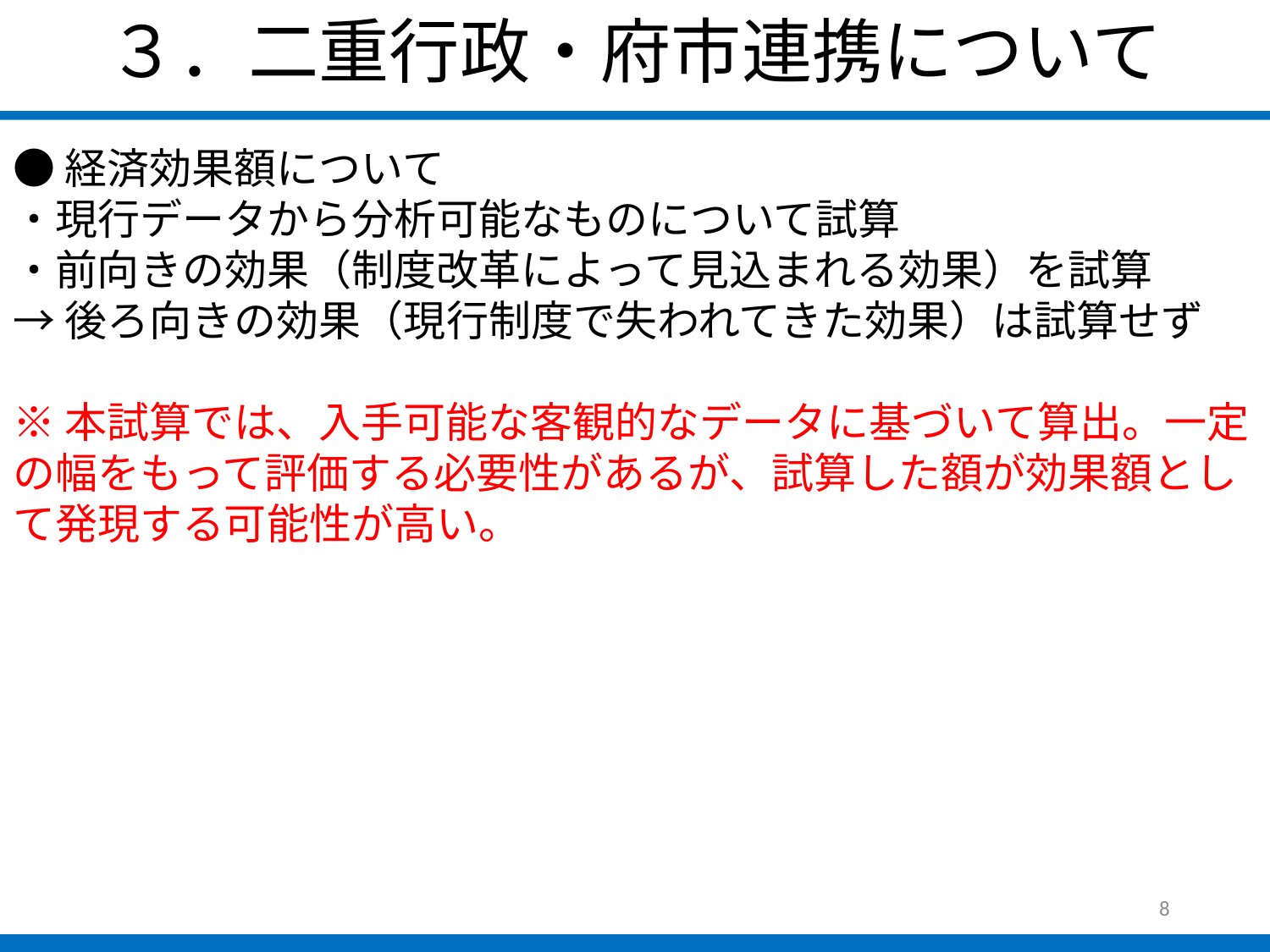

３．二重行政・府市連携について

●経済効果額について
・現行データから分析可能なものについて試算
・前向きの効果（制度改革によって見込まれる効果）を試算
→後ろ向きの効果（現行制度で失われてきた効果）は試算せず

※本試算では、入手可能な客観的なデータに基づいて算出。一定の幅をもって評価する必要性があるが、試算した額が効果額として発現する可能性が高い。
8